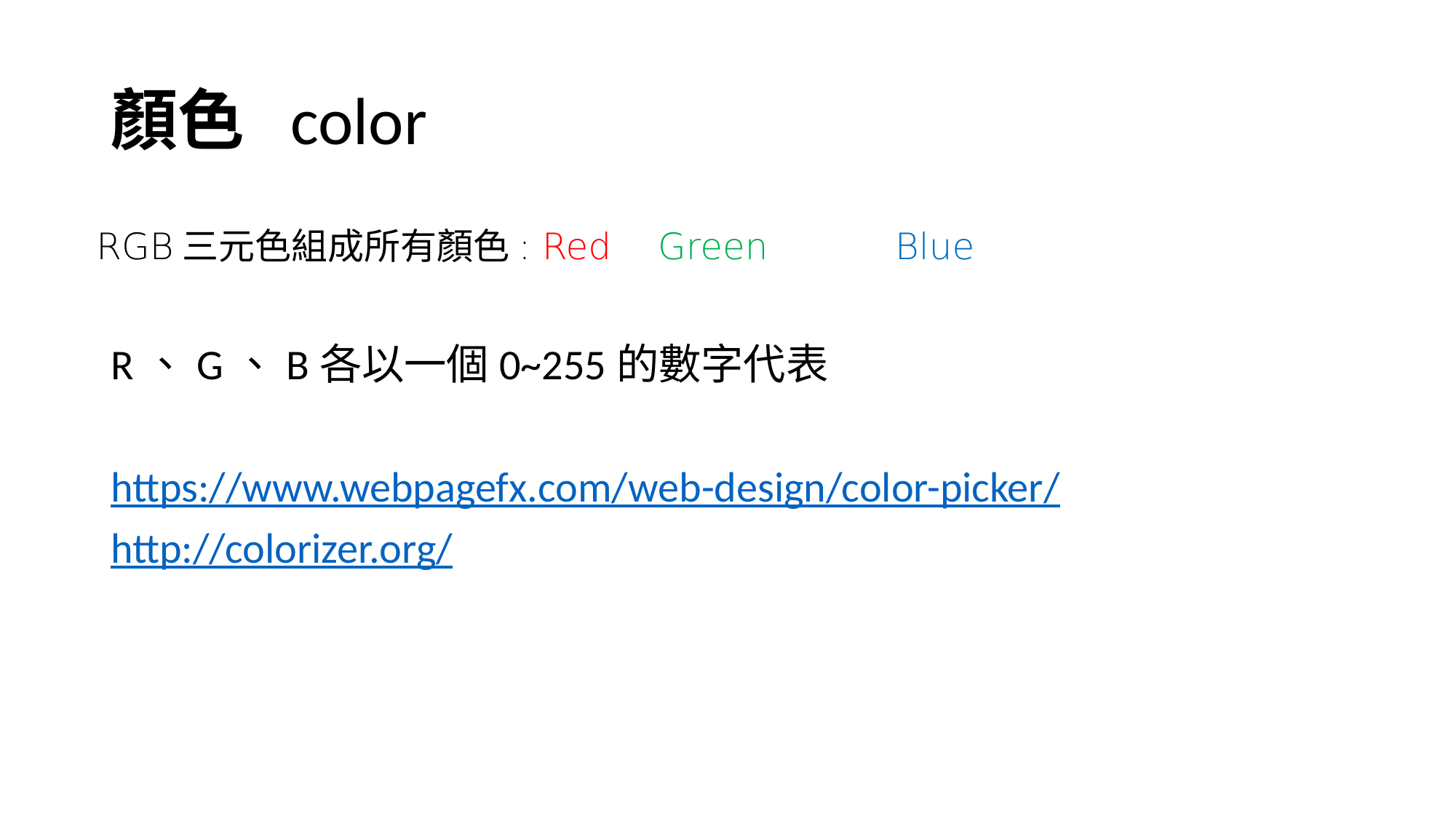

# 顏色  color
RGB三元色組成所有顏色: Red    Green	   Blue

R、G、B各以一個0~255的數字代表

https://www.webpagefx.com/web-design/color-picker/
http://colorizer.org/